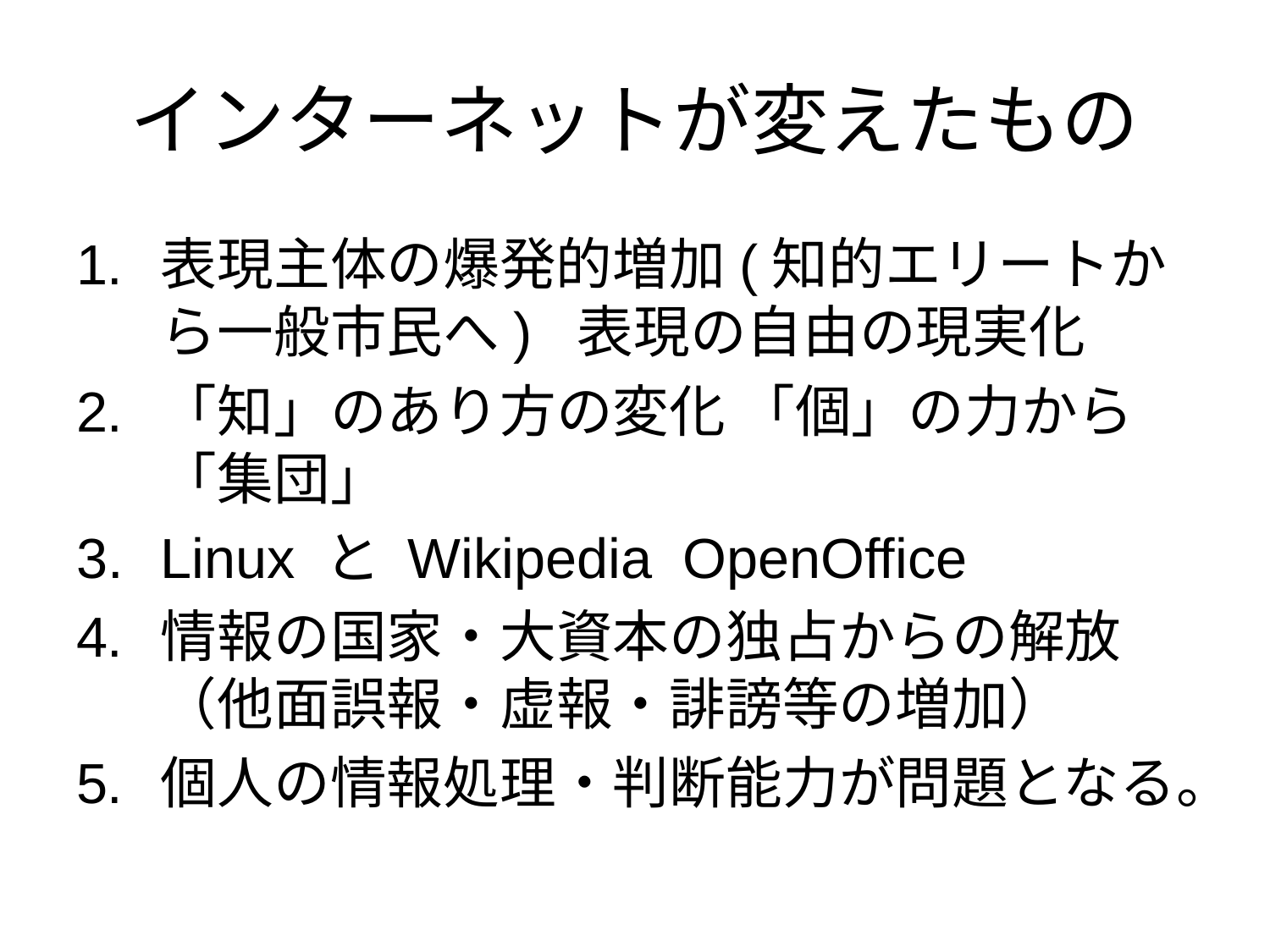

# インターネットが変えたもの
表現主体の爆発的増加(知的エリートから一般市民へ)  表現の自由の現実化
「知」のあり方の変化 「個」の力から「集団」
Linux と Wikipedia  OpenOffice
情報の国家・大資本の独占からの解放（他面誤報・虚報・誹謗等の増加）
個人の情報処理・判断能力が問題となる。